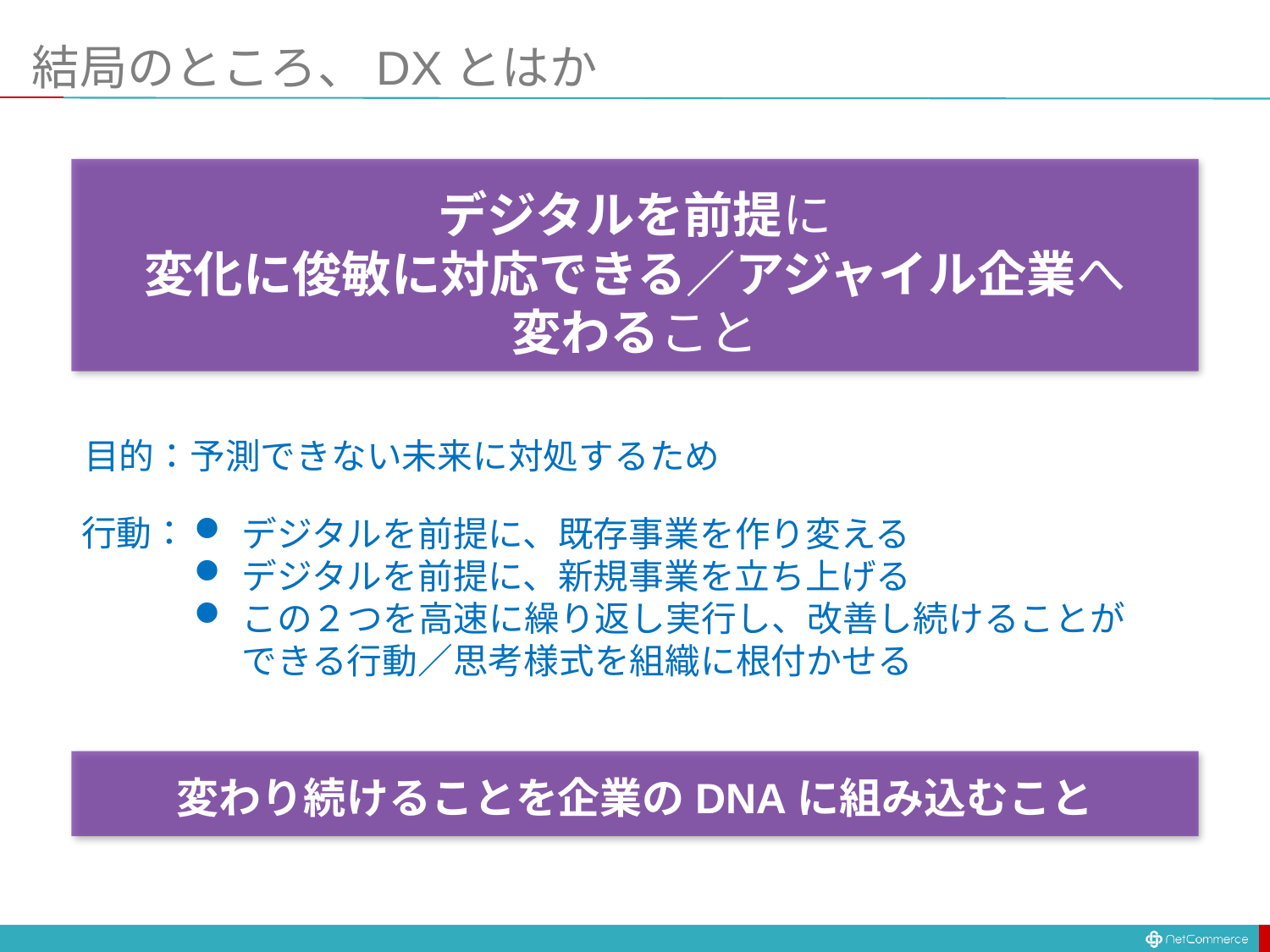

# 結局のところ、DXとはか

デジタルを前提に
変化に俊敏に対応できる／アジャイル企業へ
変わること
目的：予測できない未来に対処するため
行動：
デジタルを前提に、既存事業を作り変える
デジタルを前提に、新規事業を立ち上げる
この２つを高速に繰り返し実行し、改善し続けることができる行動／思考様式を組織に根付かせる

変わり続けることを企業のDNAに組み込むこと